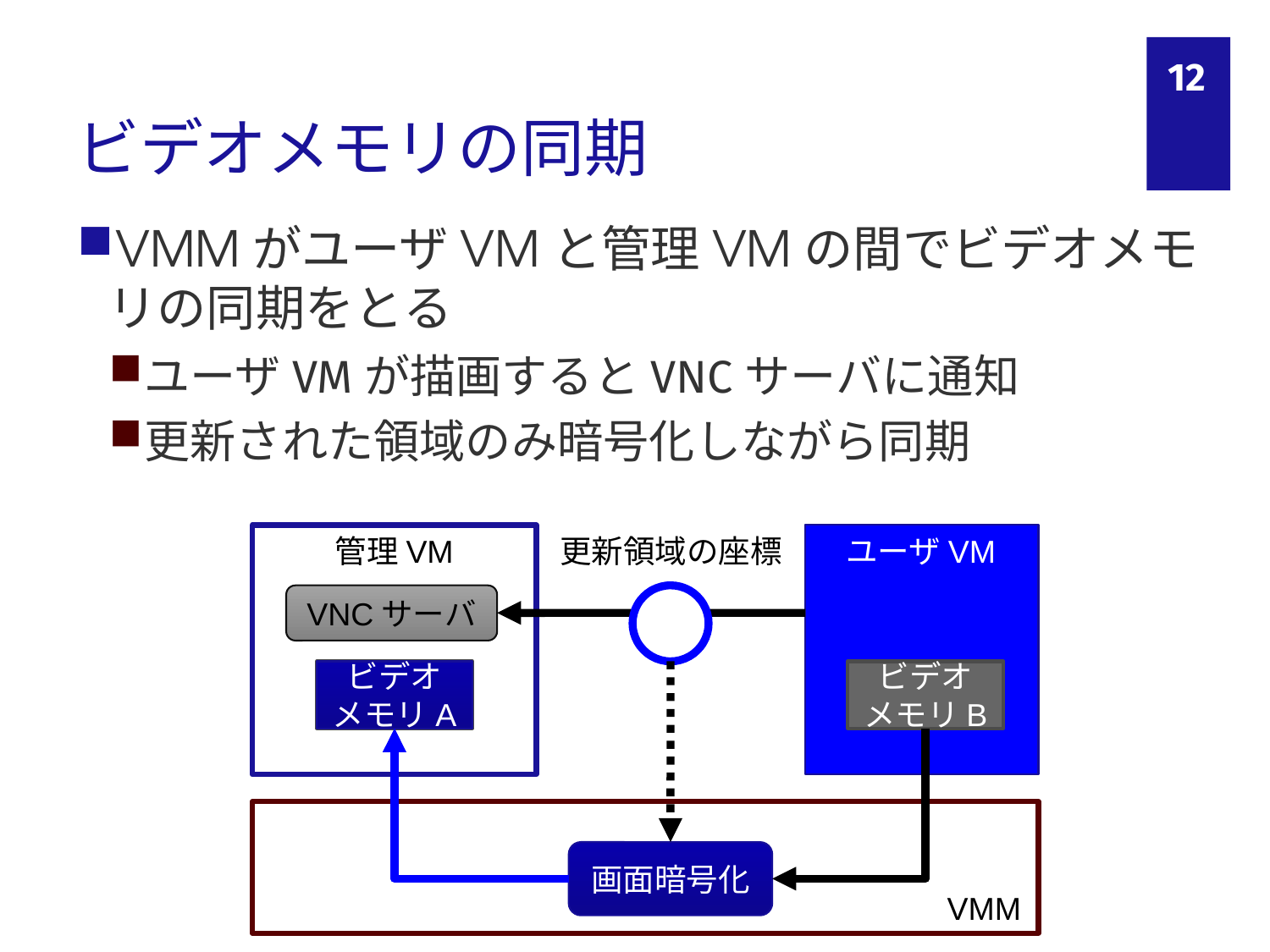

# ビデオメモリの同期
12
VMMがユーザVMと管理VMの間でビデオメモリの同期をとる
ユーザVMが描画するとVNCサーバに通知
更新された領域のみ暗号化しながら同期

管理VM

VNCサーバ
更新領域の座標
ユーザVM

ビデオ
メモリB

ビデオ
メモリA
ビデオ
メモリA

VMM
画面暗号化